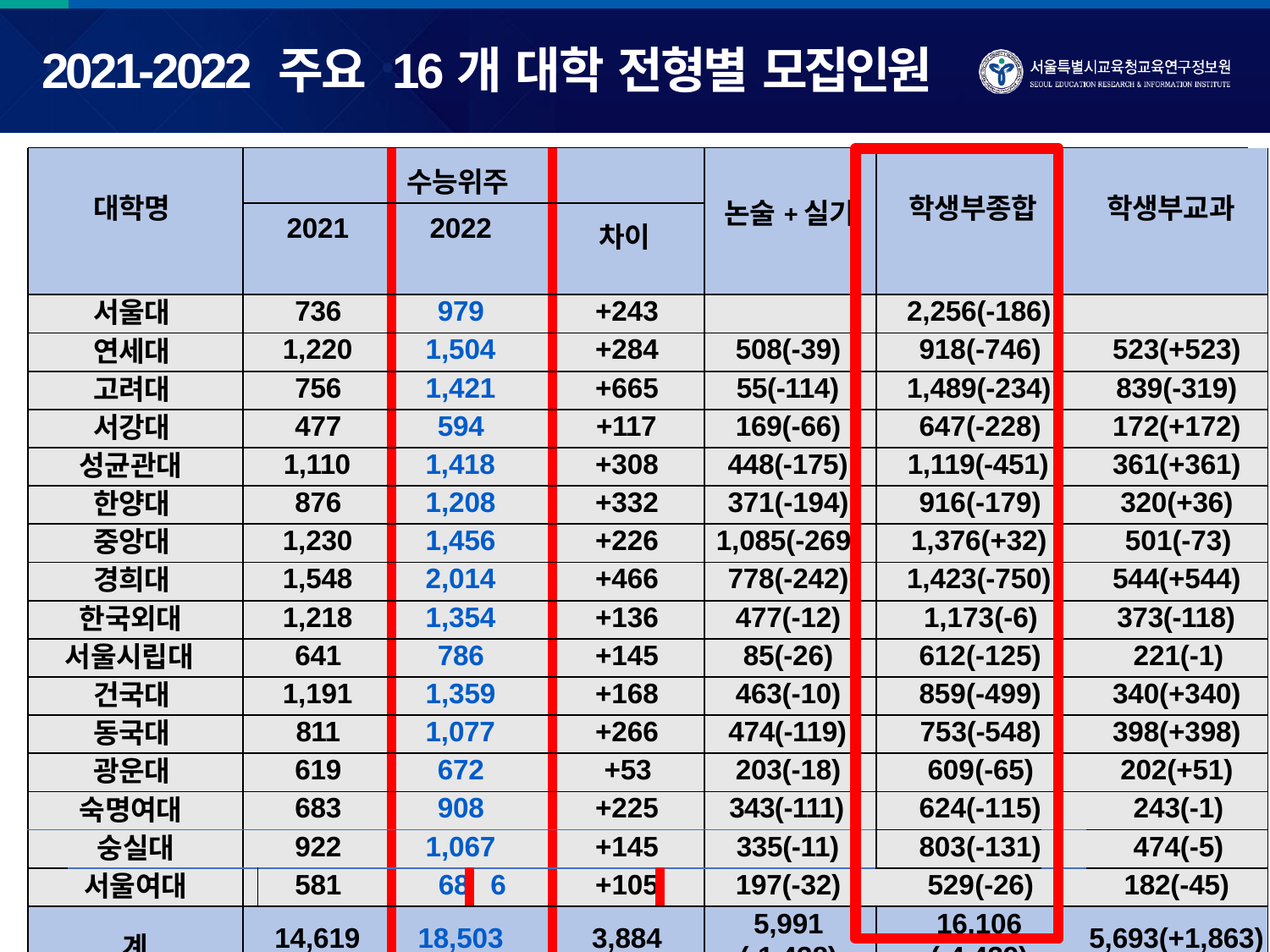

# 2021-2022 주요 16개 대학 전형별 모집인원

| 대학명 |  |  |  | 수능위주 |  |  |  | 논술+실기 |  | 학생부종합 |  | 학생부교과 |  |
| --- | --- | --- | --- | --- | --- | --- | --- | --- | --- | --- | --- | --- | --- |
|  |  | 2021 |  | 2022 |  | 차이 |  |  |  |  |  |  |  |
| 서울대 |  | 736 |  | 979 |  | +243 |  |  |  | 2,256(-186) |  |  |  |
| 연세대 |  | 1,220 |  | 1,504 |  | +284 |  | 508(-39) |  | 918(-746) |  | 523(+523) |  |
| 고려대 |  | 756 |  | 1,421 |  | +665 |  | 55(-114) |  | 1,489(-234) |  | 839(-319) |  |
| 서강대 |  | 477 |  | 594 |  | +117 |  | 169(-66) |  | 647(-228) |  | 172(+172) |  |
| 성균관대 |  | 1,110 |  | 1,418 |  | +308 |  | 448(-175) |  | 1,119(-451) |  | 361(+361) |  |
| 한양대 |  | 876 |  | 1,208 |  | +332 |  | 371(-194) |  | 916(-179) |  | 320(+36) |  |
| 중앙대 |  | 1,230 |  | 1,456 |  | +226 |  | 1,085(-269) |  | 1,376(+32) |  | 501(-73) |  |
| 경희대 |  | 1,548 |  | 2,014 |  | +466 |  | 778(-242) |  | 1,423(-750) |  | 544(+544) |  |
| 한국외대 |  | 1,218 |  | 1,354 |  | +136 |  | 477(-12) |  | 1,173(-6) |  | 373(-118) |  |
| 서울시립대 |  | 641 |  | 786 |  | +145 |  | 85(-26) |  | 612(-125) |  | 221(-1) |  |
| 건국대 |  | 1,191 |  | 1,359 |  | +168 |  | 463(-10) |  | 859(-499) |  | 340(+340) |  |
| 동국대 |  | 811 |  | 1,077 |  | +266 |  | 474(-119) |  | 753(-548) |  | 398(+398) |  |
| 광운대 |  | 619 |  | 672 |  | +53 |  | 203(-18) |  | 609(-65) |  | 202(+51) |  |
| 숙명여대 |  | 683 |  | 908 |  | +225 |  | 343(-111) |  | 624(-115) |  | 243(-1) |  |
|  | 숭실대 | 922 |  | 1,067 |  | +145 |  | 335(-11) |  | 803(-131) |  | 474(-5) |  |
|  | 서울여대 |  | 581 | 68 | 6 | +105 |  | 197(-32) |  | 529(-26) |  | 182(-45) |  |
| 계 |  | 14,619 |  | 18,503 |  | 3,884 |  | 5,991 (-1,438) |  | 16,106 (-4,439) |  | 5,693(+1,863) |  |
2021
2022

45.
40.
00%
00%

40.00%
35.00%
35.
00%
30.00%
30.
00%
25.00%
25.
00%
20.00%
20.
00%
15.00%
15.
00%
10.00%
10.
00%
5.00%
5.
00%
0.00%
0.
00%

2022
1.정시
〉	2.학생
부종합 〉	3.학
생부교과 〉
4.논술 〉
5.실기
2021
1.학생부종
합 〉	2.정
시 〉
3.논술 〉	4
.학생부교과 〉
5.실기